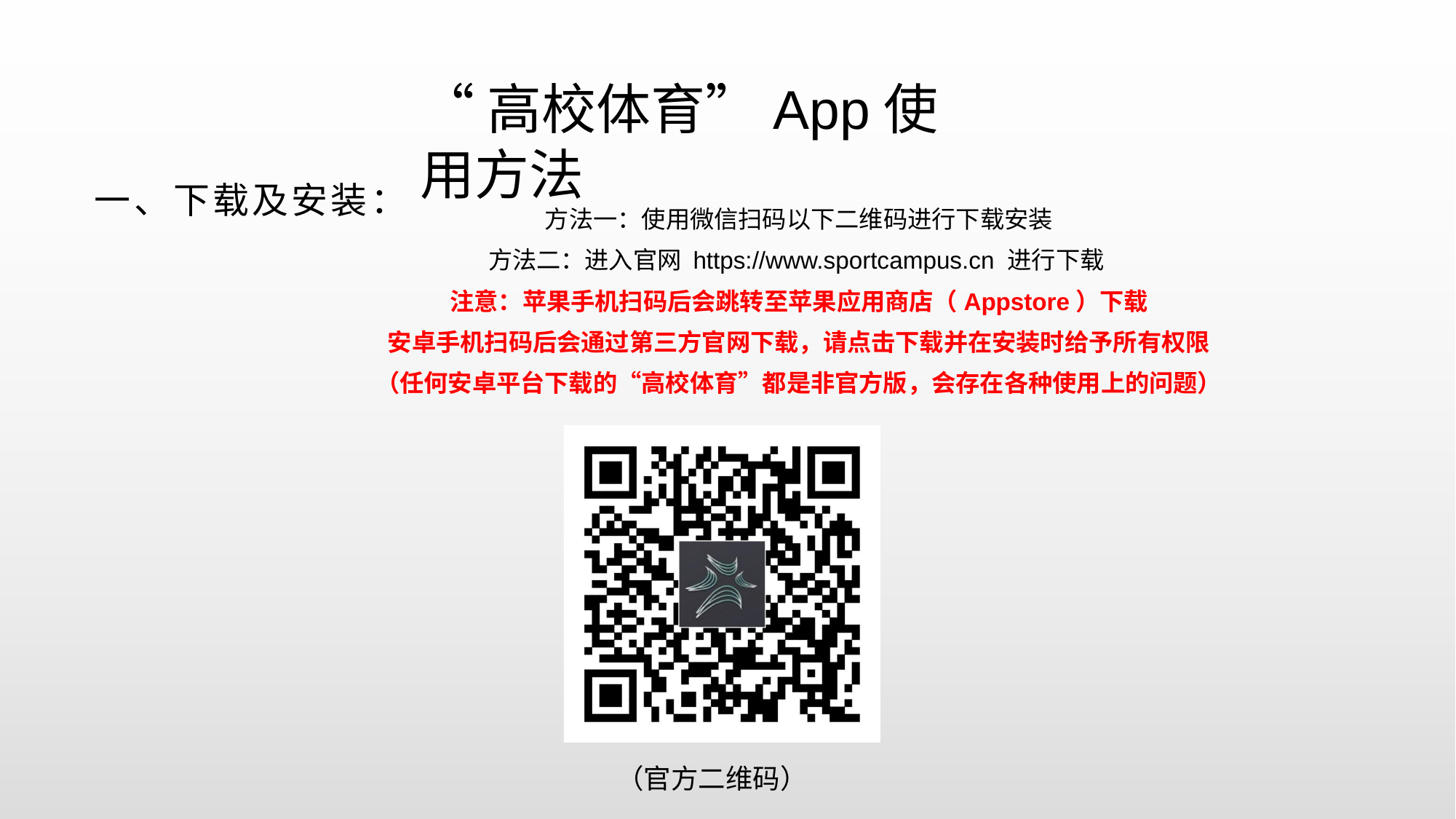

# “高校体育”App使用方法
一、下载及安装：
方法一：使用微信扫码以下二维码进行下载安装
方法二：进入官网 https://www.sportcampus.cn 进行下载
注意：苹果手机扫码后会跳转至苹果应用商店（Appstore）下载
安卓手机扫码后会通过第三方官网下载，请点击下载并在安装时给予所有权限
（任何安卓平台下载的“高校体育”都是非官方版，会存在各种使用上的问题）

（官方二维码）